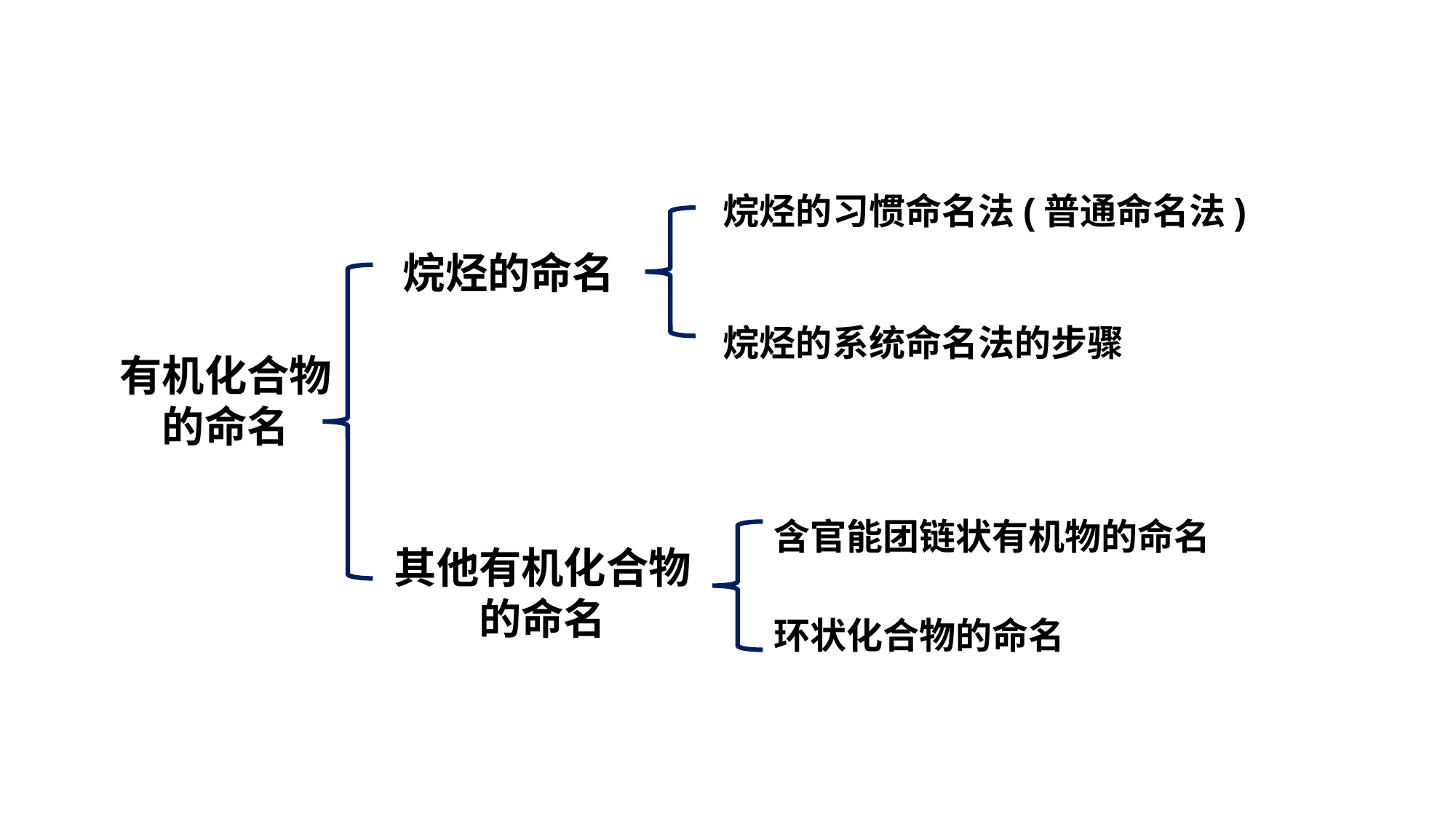

烷烃的习惯命名法(普通命名法)

烷烃的命名

烷烃的系统命名法的步骤
有机化合物的命名
含官能团链状有机物的命名

其他有机化合物的命名
环状化合物的命名